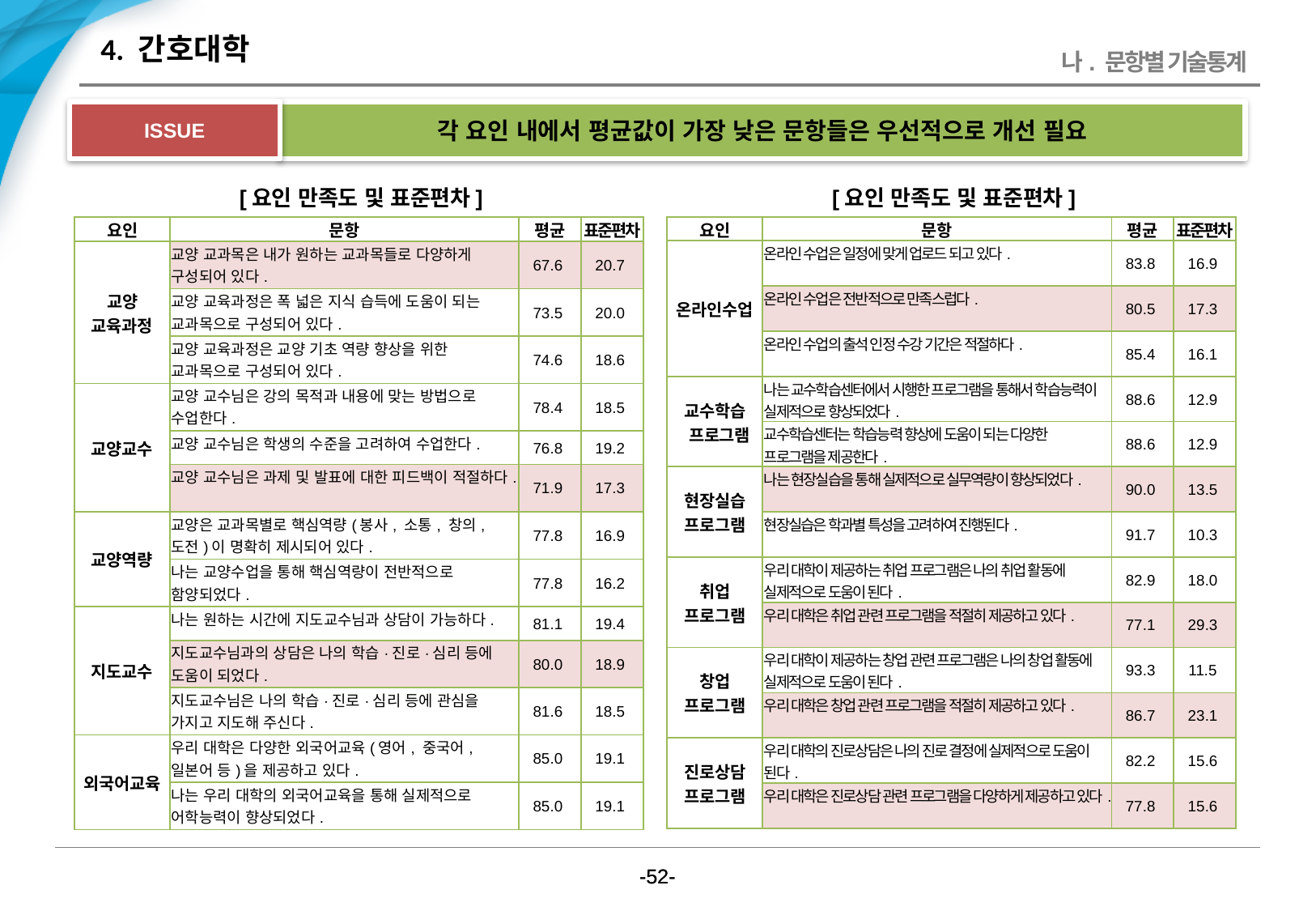

# 4. 간호대학
나. 문항별 기술통계
ISSUE
각 요인 내에서 평균값이 가장 낮은 문항들은 우선적으로 개선 필요
[요인 만족도 및 표준편차]
[요인 만족도 및 표준편차]
| 요인 | 문항 | 평균 | 표준편차 |
| --- | --- | --- | --- |
| 교양 교육과정 | 교양 교과목은 내가 원하는 교과목들로 다양하게 구성되어 있다. | 67.6 | 20.7 |
|  | 교양 교육과정은 폭 넓은 지식 습득에 도움이 되는 교과목으로 구성되어 있다. | 73.5 | 20.0 |
|  | 교양 교육과정은 교양 기초 역량 향상을 위한 교과목으로 구성되어 있다. | 74.6 | 18.6 |
| 교양교수 | 교양 교수님은 강의 목적과 내용에 맞는 방법으로 수업한다. | 78.4 | 18.5 |
|  | 교양 교수님은 학생의 수준을 고려하여 수업한다. | 76.8 | 19.2 |
|  | 교양 교수님은 과제 및 발표에 대한 피드백이 적절하다. | 71.9 | 17.3 |
| 교양역량 | 교양은 교과목별로 핵심역량(봉사, 소통, 창의, 도전)이 명확히 제시되어 있다. | 77.8 | 16.9 |
|  | 나는 교양수업을 통해 핵심역량이 전반적으로 함양되었다. | 77.8 | 16.2 |
| 지도교수 | 나는 원하는 시간에 지도교수님과 상담이 가능하다. | 81.1 | 19.4 |
|  | 지도교수님과의 상담은 나의 학습·진로·심리 등에 도움이 되었다. | 80.0 | 18.9 |
|  | 지도교수님은 나의 학습·진로·심리 등에 관심을 가지고 지도해 주신다. | 81.6 | 18.5 |
| 외국어교육 | 우리 대학은 다양한 외국어교육(영어, 중국어, 일본어 등)을 제공하고 있다. | 85.0 | 19.1 |
|  | 나는 우리 대학의 외국어교육을 통해 실제적으로 어학능력이 향상되었다. | 85.0 | 19.1 |
| 요인 | 문항 | 평균 | 표준편차 |
| --- | --- | --- | --- |
| 온라인수업 | 온라인 수업은 일정에 맞게 업로드 되고 있다. | 83.8 | 16.9 |
|  | 온라인 수업은 전반적으로 만족스럽다. | 80.5 | 17.3 |
|  | 온라인 수업의 출석 인정 수강 기간은 적절하다. | 85.4 | 16.1 |
| 교수학습 프로그램 | 나는 교수학습센터에서 시행한 프로그램을 통해서 학습능력이 실제적으로 향상되었다. | 88.6 | 12.9 |
|  | 교수학습센터는 학습능력 향상에 도움이 되는 다양한 프로그램을 제공한다. | 88.6 | 12.9 |
| 현장실습 프로그램 | 나는 현장실습을 통해 실제적으로 실무역량이 향상되었다. | 90.0 | 13.5 |
|  | 현장실습은 학과별 특성을 고려하여 진행된다. | 91.7 | 10.3 |
| 취업 프로그램 | 우리 대학이 제공하는 취업 프로그램은 나의 취업 활동에 실제적으로 도움이 된다. | 82.9 | 18.0 |
|  | 우리 대학은 취업 관련 프로그램을 적절히 제공하고 있다. | 77.1 | 29.3 |
| 창업 프로그램 | 우리 대학이 제공하는 창업 관련 프로그램은 나의 창업 활동에 실제적으로 도움이 된다. | 93.3 | 11.5 |
|  | 우리 대학은 창업 관련 프로그램을 적절히 제공하고 있다. | 86.7 | 23.1 |
| 진로상담 프로그램 | 우리 대학의 진로상담은 나의 진로 결정에 실제적으로 도움이 된다. | 82.2 | 15.6 |
|  | 우리 대학은 진로상담 관련 프로그램을 다양하게 제공하고 있다. | 77.8 | 15.6 |
-52-
-52-